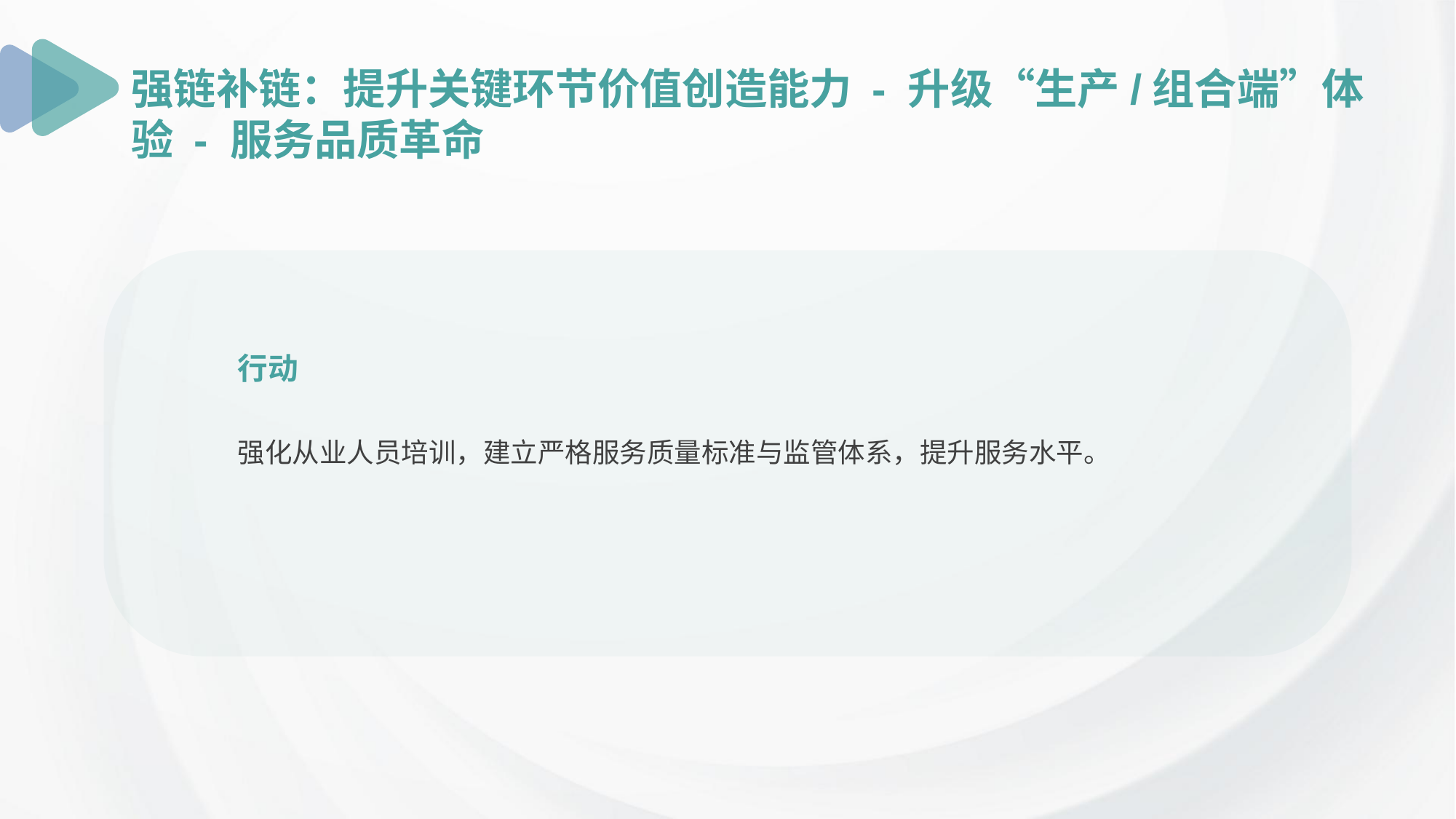

强链补链：提升关键环节价值创造能力 - 升级“生产/组合端”体验 - 服务品质革命

行动
强化从业人员培训，建立严格服务质量标准与监管体系，提升服务水平。